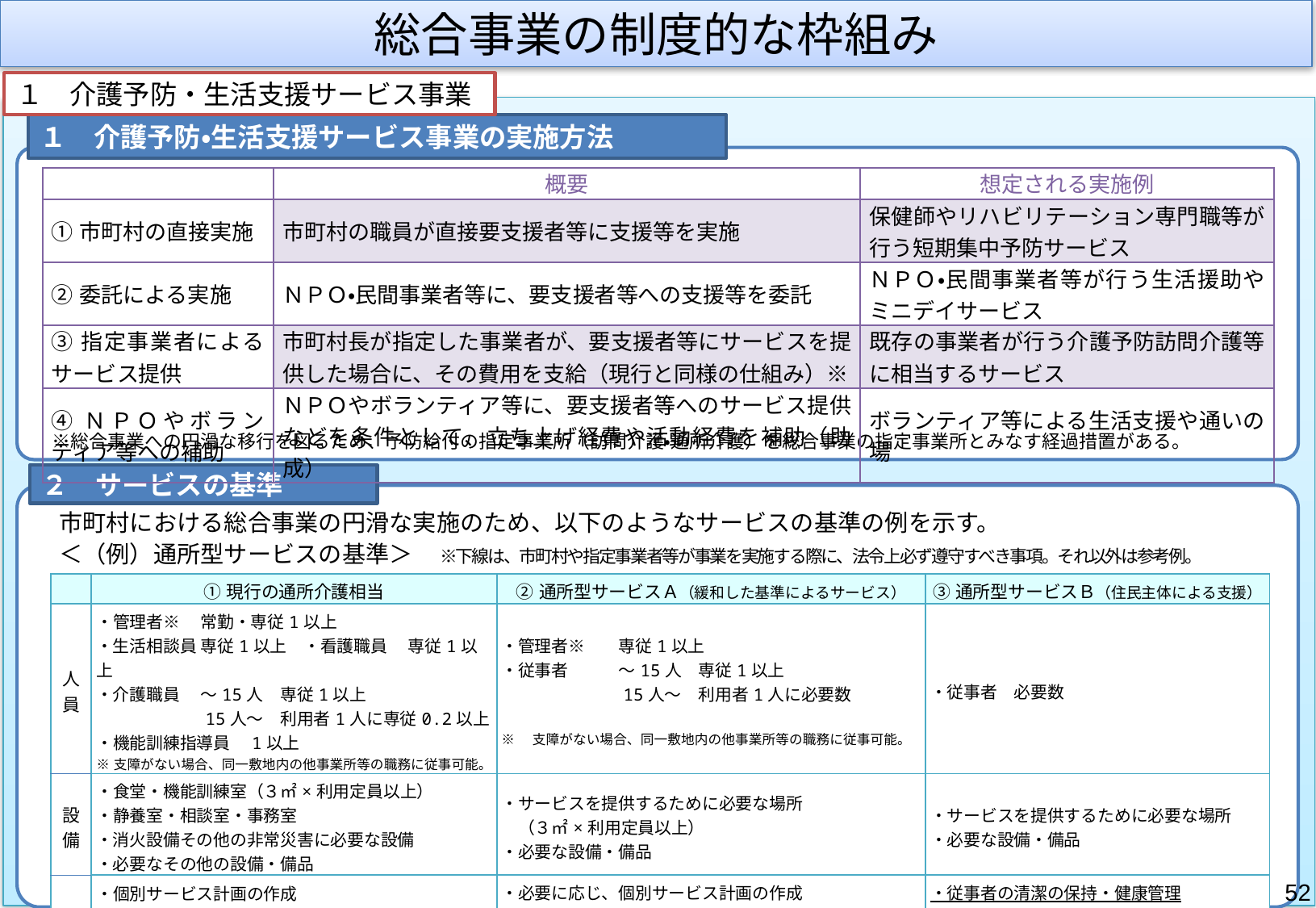

総合事業の制度的な枠組み
１　介護予防・生活支援サービス事業

１　介護予防・生活支援サービス事業の実施方法
　※総合事業への円滑な移行を図るため、予防給付の指定事業所（訪問介護・通所介護）を総合事業の指定事業所とみなす経過措置がある。
|  | 概要 | 想定される実施例 |
| --- | --- | --- |
| ①市町村の直接実施 | 市町村の職員が直接要支援者等に支援等を実施 | 保健師やリハビリテーション専門職等が行う短期集中予防サービス |
| ②委託による実施 | ＮＰＯ・民間事業者等に、要支援者等への支援等を委託 | ＮＰＯ・民間事業者等が行う生活援助やミニデイサービス |
| ③指定事業者によるサービス提供 | 市町村長が指定した事業者が、要支援者等にサービスを提供した場合に、その費用を支給（現行と同様の仕組み）※ | 既存の事業者が行う介護予防訪問介護等に相当するサービス |
| ④ＮＰＯやボランティア等への補助 | ＮＰＯやボランティア等に、要支援者等へのサービス提供などを条件として、立ち上げ経費や活動経費を補助（助成） | ボランティア等による生活支援や通いの場 |
２　サービスの基準

　市町村における総合事業の円滑な実施のため、以下のようなサービスの基準の例を示す。
　＜（例）通所型サービスの基準＞　※下線は、市町村や指定事業者等が事業を実施する際に、法令上必ず遵守すべき事項。それ以外は参考例。

|  | ①現行の通所介護相当 | ②通所型サービスＡ（緩和した基準によるサービス） | ③通所型サービスＢ（住民主体による支援） |
| --- | --- | --- | --- |
| 人員 | ・管理者※　 常勤・専従1以上 ・生活相談員 専従1以上　・看護職員　 専従1以上 ・介護職員　 ～15人　専従1以上 　　　　　　 15人～　利用者1人に専従0.2以上 ・機能訓練指導員　1以上 ※支障がない場合、同一敷地内の他事業所等の職務に従事可能。 | ・管理者※　　専従1以上 ・従事者　　　～15人　専従1以上 　　　　　　　15人～　利用者1人に必要数 ※　支障がない場合、同一敷地内の他事業所等の職務に従事可能。 | ・従事者　必要数 |
| 設備 | ・食堂・機能訓練室（３㎡×利用定員以上） ・静養室・相談室・事務室 ・消火設備その他の非常災害に必要な設備 ・必要なその他の設備・備品 | ・サービスを提供するために必要な場所 　（３㎡×利用定員以上） ・必要な設備・備品 | ・サービスを提供するために必要な場所 ・必要な設備・備品 |
| 運営 | ・個別サービス計画の作成 ・従事者の清潔の保持・健康管理　・秘密保持等 ・事故発生時の対応　・廃止等の届出と便宜の提供　等 （現行の基準と同様） | ・必要に応じ、個別サービス計画の作成 ・従事者の清潔の保持・健康管理 ・従事者又は従事者であった者の秘密保持 ・事故発生時の対応　　・廃止等の届出と便宜の提供 | ・従事者の清潔の保持・健康管理 ・従事者又は従事者であった者の秘密保持 ・事故発生時の対応 ・廃止等の届出と便宜の提供 |
52